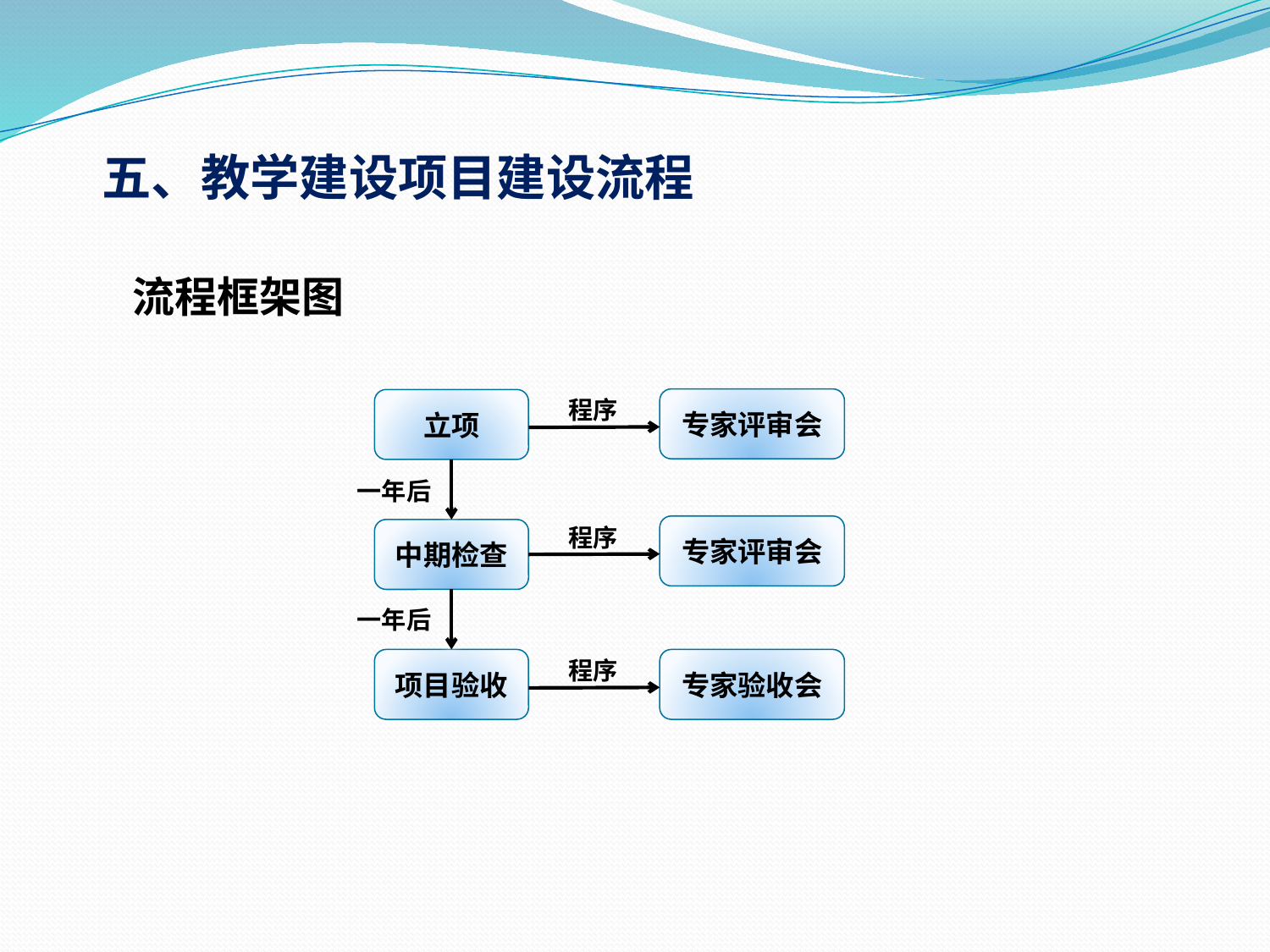

五、教学建设项目建设流程
流程框架图
程序
专家评审会
立项
一年后
程序
专家评审会
中期检查
一年后
程序
项目验收
专家验收会